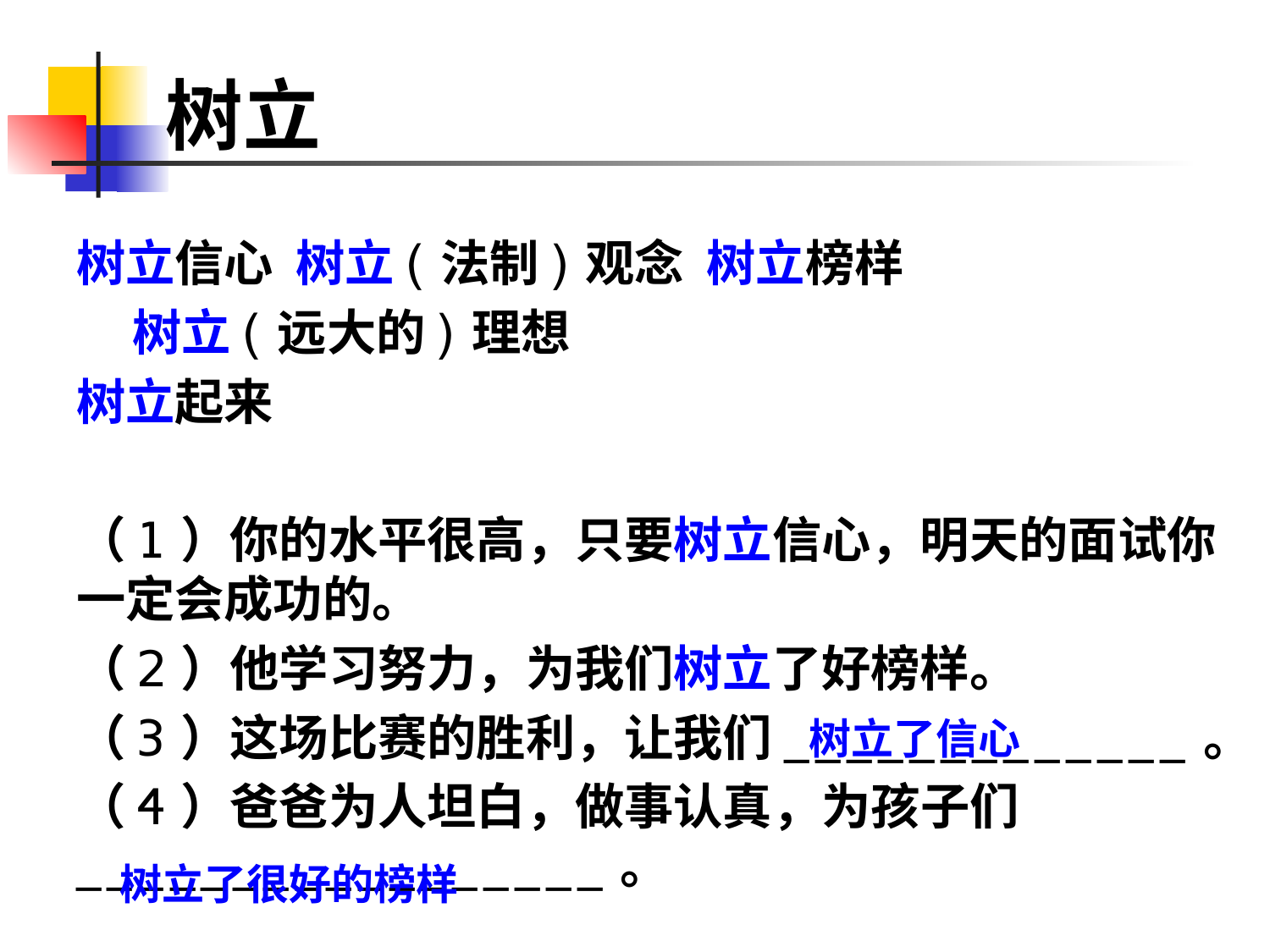

# 树立
树立信心  树立(法制)观念  树立榜样
    树立(远大的)理想
树立起来

（1）你的水平很高，只要树立信心，明天的面试你一定会成功的。
（2）他学习努力，为我们树立了好榜样。
（3）这场比赛的胜利，让我们_____________。
（4）爸爸为人坦白，做事认真，为孩子们_________________。

树立了信心
树立了很好的榜样